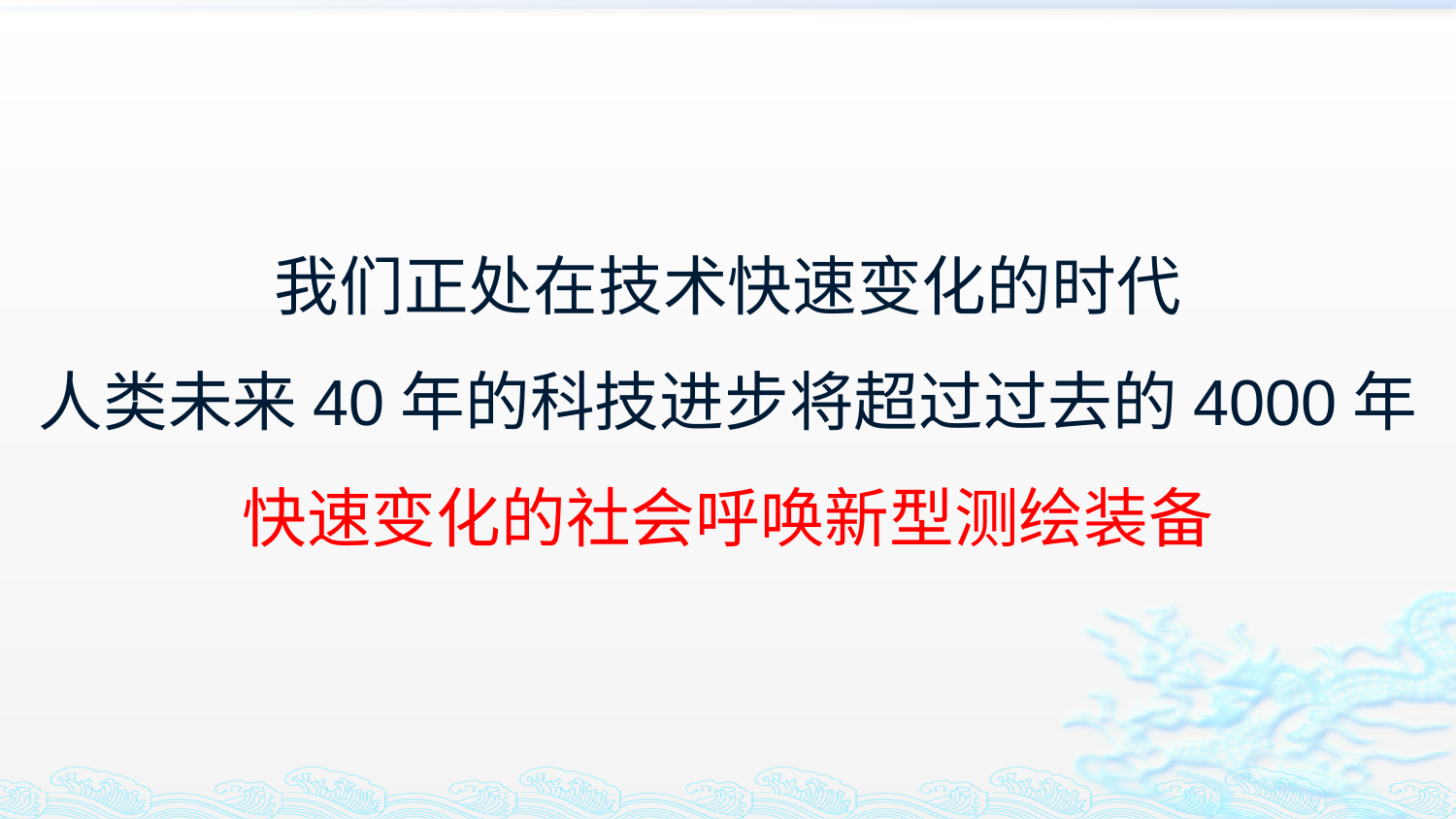

# 我们正处在技术快速变化的时代 人类未来40年的科技进步将超过过去的4000年 快速变化的社会呼唤新型测绘装备